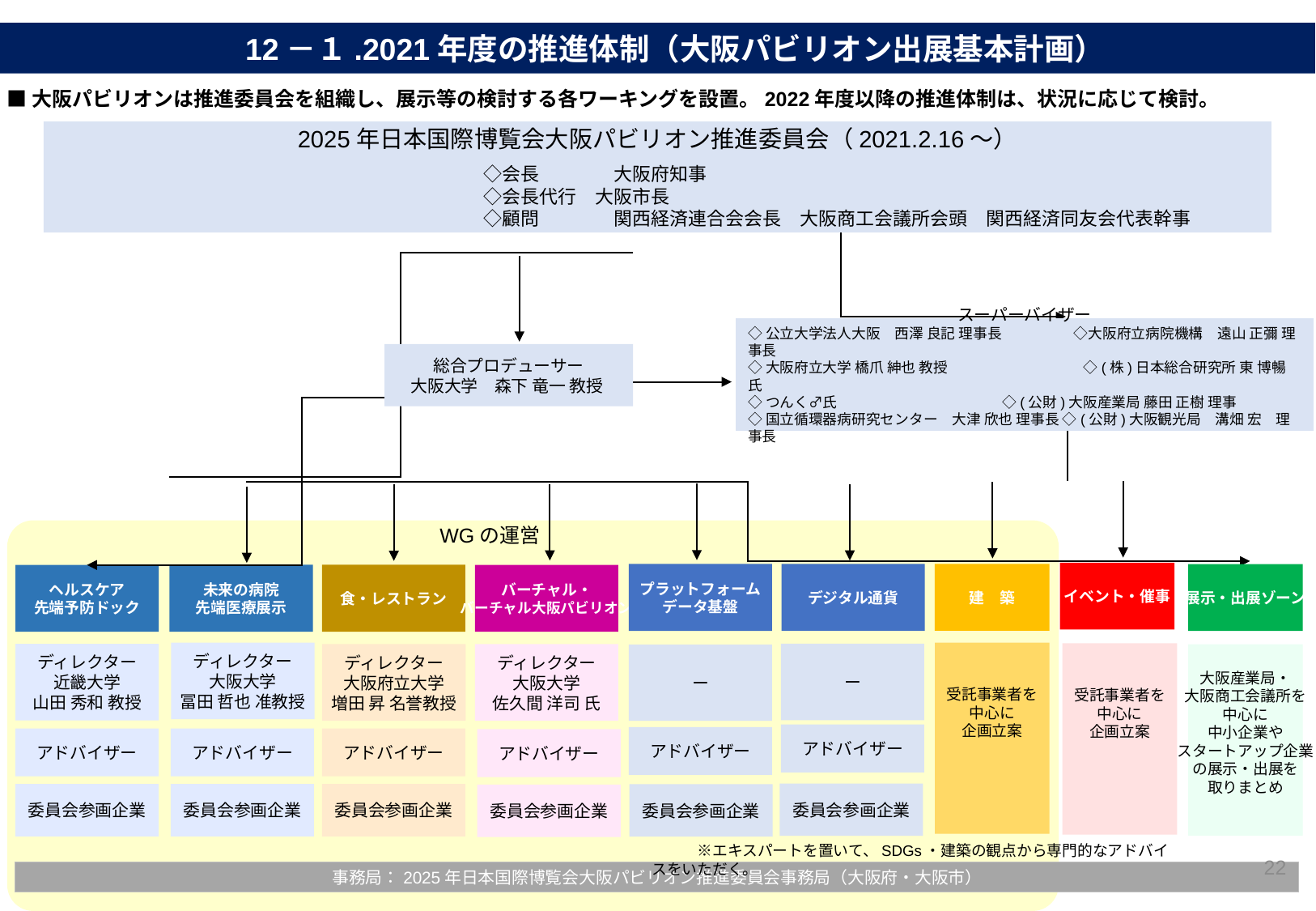

12－１.2021年度の推進体制（大阪パビリオン出展基本計画）
■大阪パビリオンは推進委員会を組織し、展示等の検討する各ワーキングを設置。2022年度以降の推進体制は、状況に応じて検討。
2025年日本国際博覧会大阪パビリオン推進委員会（2021.2.16～）
　　　　　　　　　　　　　　　　　　　　　　　◇会長　　　　大阪府知事
　　　　　　　　　　　　　　　　　　　　　　　◇会長代行　大阪市長
　　　　　　　　　　　　　　　　　　　　　　　◇顧問　　　　関西経済連合会会長　大阪商工会議所会頭　関西経済同友会代表幹事
スーパーバイザー
◇公立大学法人大阪　西澤 良記 理事長　　　　　◇大阪府立病院機構　遠山 正彌 理事長
◇大阪府立大学 橋爪 紳也 教授　　  　　　　　　　◇(株)日本総合研究所 東 博暢 氏
◇つんく♂氏　　                                          ◇(公財)大阪産業局 藤田 正樹 理事
◇国立循環器病研究センター　大津 欣也 理事長 ◇(公財)大阪観光局　溝畑 宏　理事長
総合プロデューサー
大阪大学　森下 竜一 教授
WGの運営

イベント・催事
デジタル通貨
建　築
プラットフォーム
データ基盤
展示・出展ゾーン
未来の病院
先端医療展示
食・レストラン
ヘルスケア
先端予防ドック
バーチャル・
バーチャル大阪パビリオン

受託事業者を
中心に
企画立案
ディレクター
大阪大学
冨田 哲也 准教授

受託事業者を
中心に
企画立案
ー
ディレクター
近畿大学
山田 秀和 教授
ディレクター
大阪府立大学
増田 昇 名誉教授
ディレクター
大阪大学
佐久間 洋司 氏

大阪産業局・
大阪商工会議所を
中心に
中小企業や
スタートアップ企業
の展示・出展を
取りまとめ
ー
アドバイザー
アドバイザー
アドバイザー
アドバイザー
アドバイザー
アドバイザー
委員会参画企業
委員会参画企業
委員会参画企業
委員会参画企業
委員会参画企業
委員会参画企業
　　　※エキスパートを置いて、SDGs・建築の観点から専門的なアドバイスをいただく。
22
事務局：2025年日本国際博覧会大阪パビリオン推進委員会事務局（大阪府・大阪市）